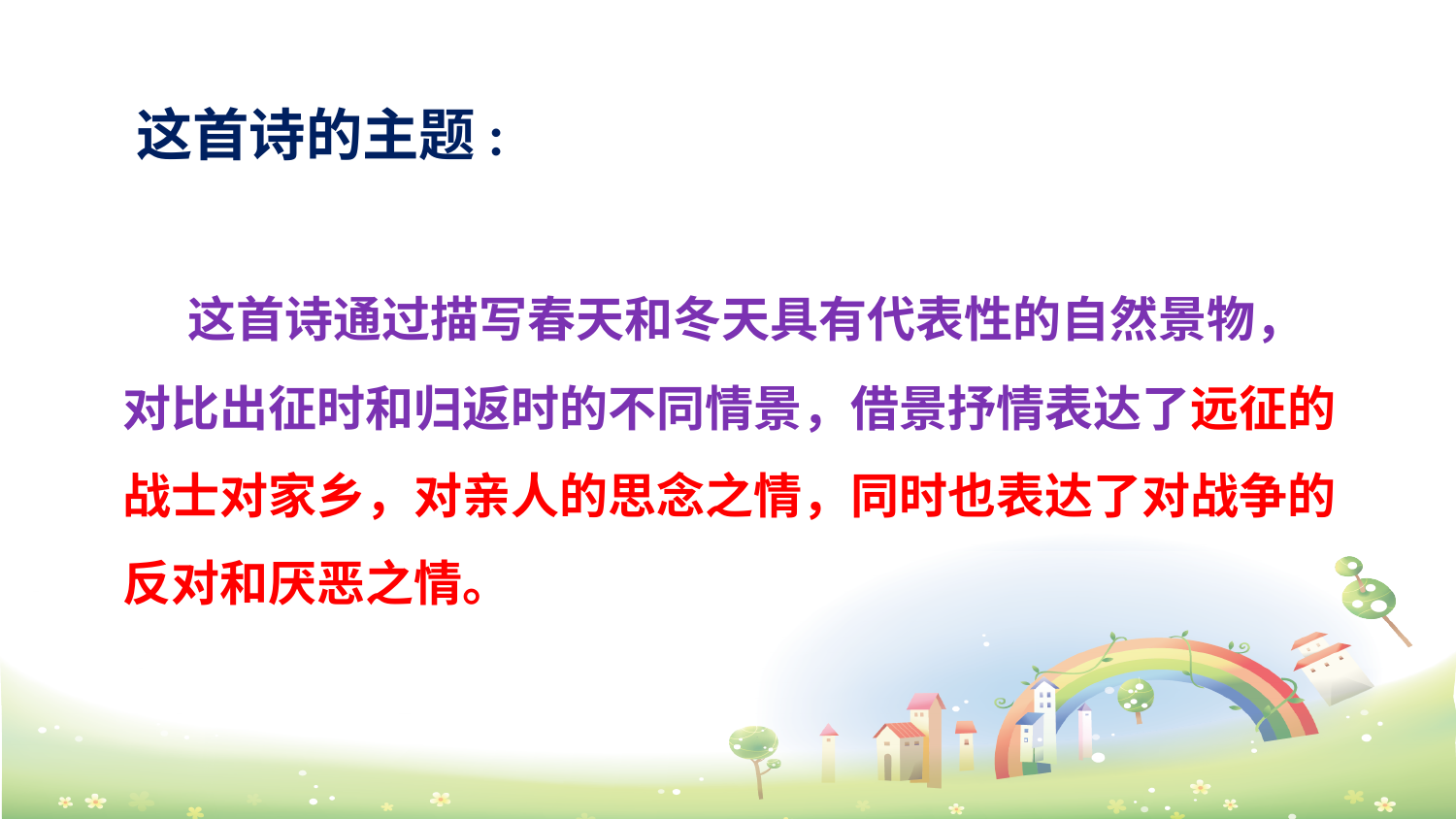

这首诗的主题:
    这首诗通过描写春天和冬天具有代表性的自然景物，对比出征时和归返时的不同情景，借景抒情表达了远征的战士对家乡，对亲人的思念之情，同时也表达了对战争的反对和厌恶之情。